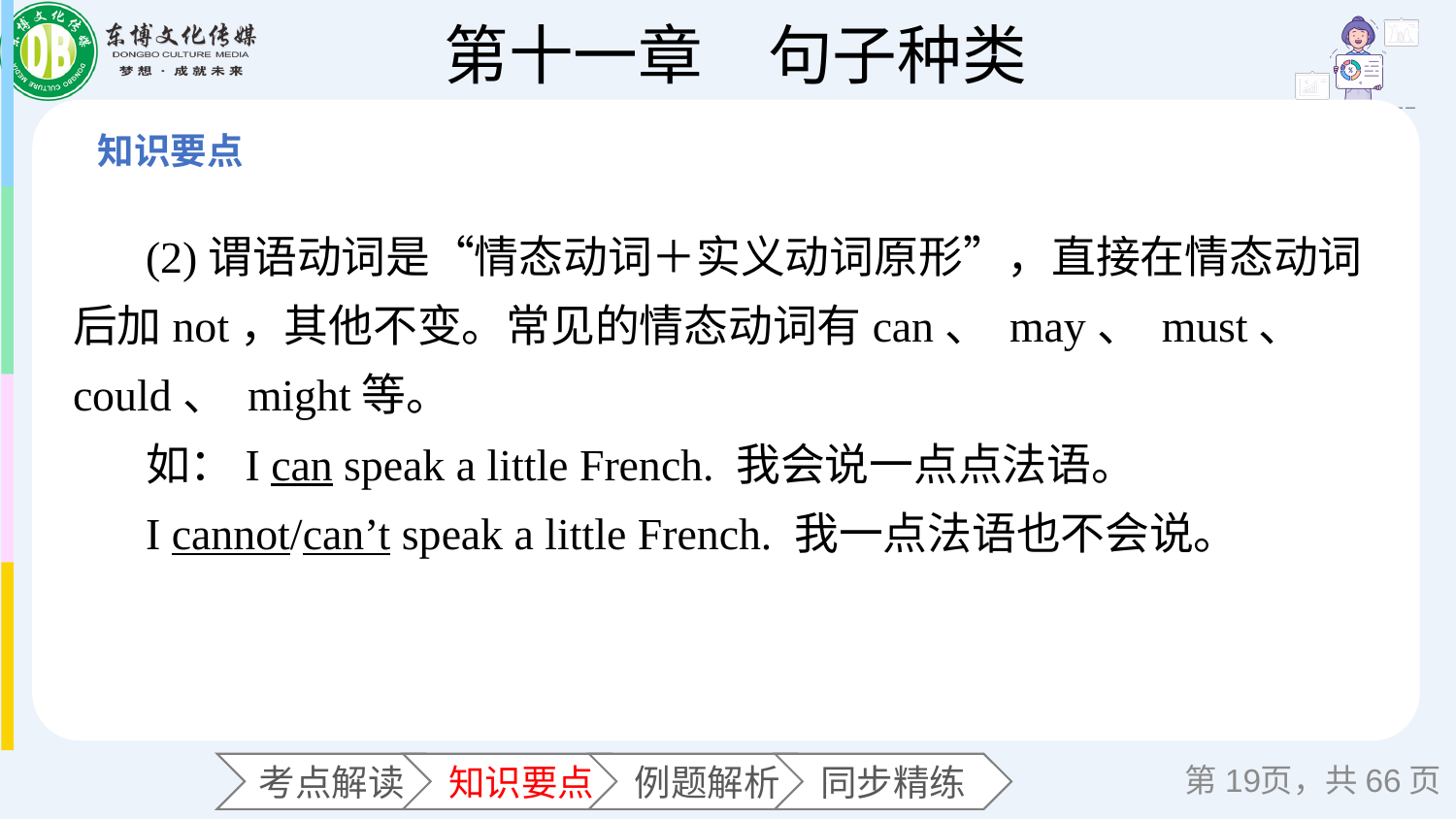

(2)谓语动词是“情态动词＋实义动词原形”，直接在情态动词后加not，其他不变。常见的情态动词有can、 may、 must、 could、 might等。
如：I can speak a little French. 我会说一点点法语。
I cannot/can’t speak a little French. 我一点法语也不会说。
第19页，共66页